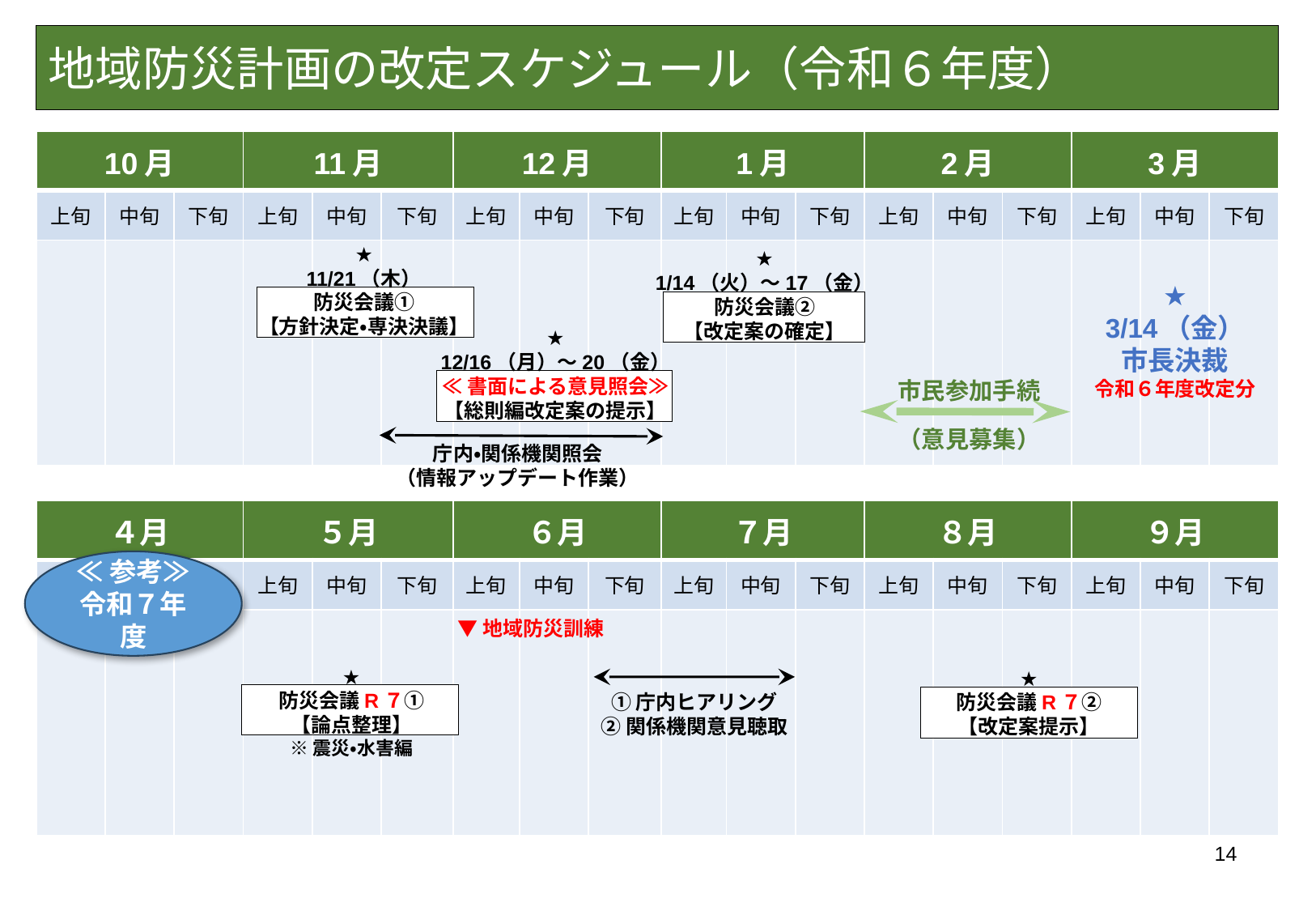

# 地域防災計画の改定スケジュール（令和６年度）
| 10月 |  |  | 11月 |  |  | 12月 |  |  | 1月 |  |  | 2月 |  |  | 3月 |  |  |
| --- | --- | --- | --- | --- | --- | --- | --- | --- | --- | --- | --- | --- | --- | --- | --- | --- | --- |
| 上旬 | 中旬 | 下旬 | 上旬 | 中旬 | 下旬 | 上旬 | 中旬 | 下旬 | 上旬 | 中旬 | 下旬 | 上旬 | 中旬 | 下旬 | 上旬 | 中旬 | 下旬 |
|  |  |  |  |  |  |  |  |  |  |  |  |  |  |  |  |  |  |
★
11/21（木）
防災会議①
【方針決定・専決決議】
★
1/14（火）～17（金）
防災会議②
【改定案の確定】
★
3/14（金）
市長決裁
令和６年度改定分

★
12/16（月）～20（金）
≪書面による意見照会≫
【総則編改定案の提示】
市民参加手続

（意見募集）
庁内・関係機関照会
（情報アップデート作業）

| ４月 |  |  | ５月 |  |  | ６月 |  |  | ７月 |  |  | ８月 |  |  | ９月 |  |  |
| --- | --- | --- | --- | --- | --- | --- | --- | --- | --- | --- | --- | --- | --- | --- | --- | --- | --- |
| 上旬 | 中旬 | 下旬 | 上旬 | 中旬 | 下旬 | 上旬 | 中旬 | 下旬 | 上旬 | 中旬 | 下旬 | 上旬 | 中旬 | 下旬 | 上旬 | 中旬 | 下旬 |
|  |  |  |  |  |  |  |  |  |  |  |  |  |  |  |  |  |  |
≪参考≫
令和７年度
▼地域防災訓練
★
防災会議R７①
【論点整理】
※震災・水害編
★
防災会議R７②
【改定案提示】

①庁内ヒアリング
②関係機関意見聴取

14